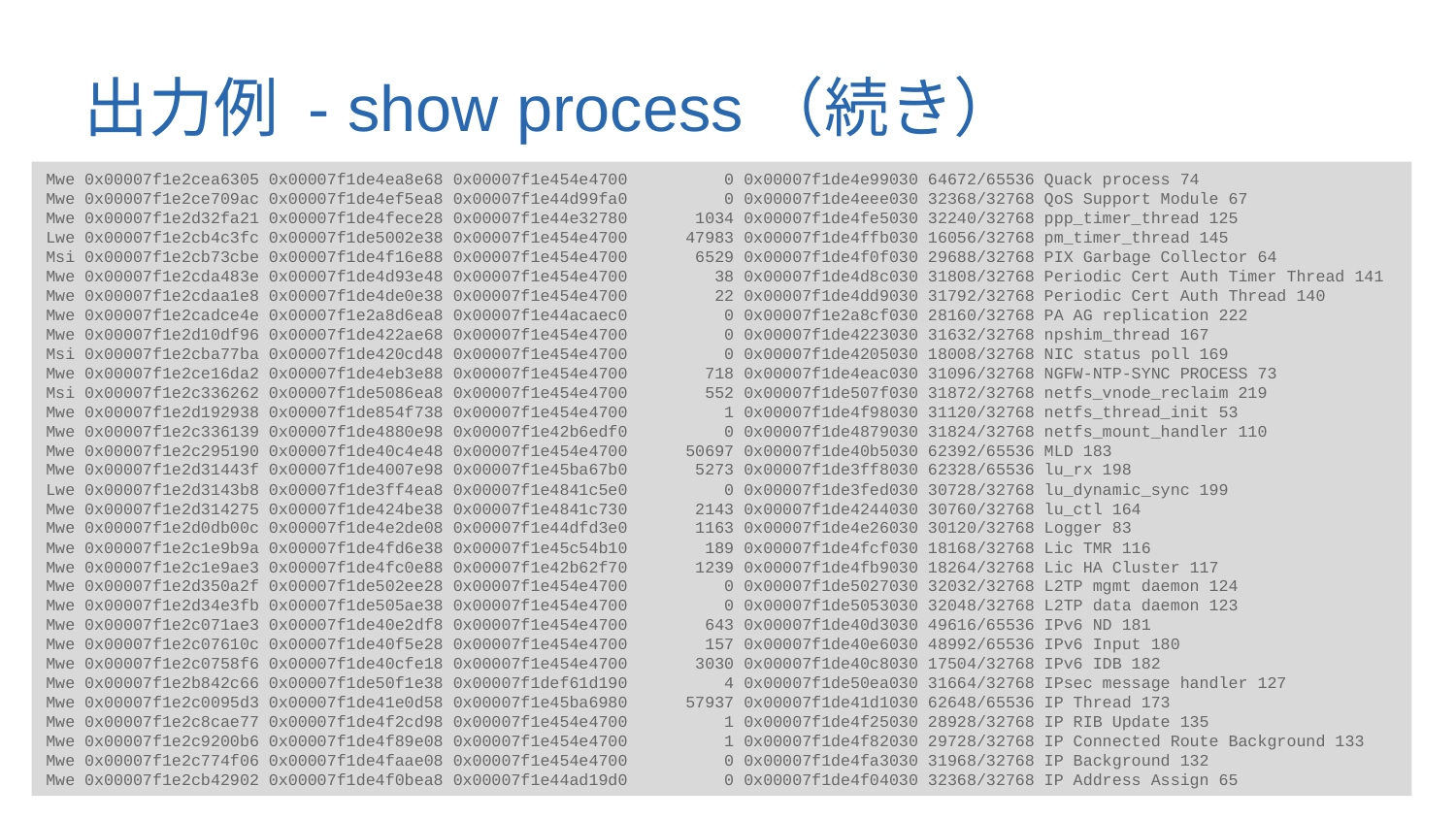

# 出力例 - show process（続き）
Mwe 0x00007f1e2cea6305 0x00007f1de4ea8e68 0x00007f1e454e4700          0 0x00007f1de4e99030 64672/65536 Quack process 74
Mwe 0x00007f1e2ce709ac 0x00007f1de4ef5ea8 0x00007f1e44d99fa0          0 0x00007f1de4eee030 32368/32768 QoS Support Module 67
Mwe 0x00007f1e2d32fa21 0x00007f1de4fece28 0x00007f1e44e32780       1034 0x00007f1de4fe5030 32240/32768 ppp_timer_thread 125
Lwe 0x00007f1e2cb4c3fc 0x00007f1de5002e38 0x00007f1e454e4700      47983 0x00007f1de4ffb030 16056/32768 pm_timer_thread 145
Msi 0x00007f1e2cb73cbe 0x00007f1de4f16e88 0x00007f1e454e4700       6529 0x00007f1de4f0f030 29688/32768 PIX Garbage Collector 64
Mwe 0x00007f1e2cda483e 0x00007f1de4d93e48 0x00007f1e454e4700         38 0x00007f1de4d8c030 31808/32768 Periodic Cert Auth Timer Thread 141
Mwe 0x00007f1e2cdaa1e8 0x00007f1de4de0e38 0x00007f1e454e4700         22 0x00007f1de4dd9030 31792/32768 Periodic Cert Auth Thread 140
Mwe 0x00007f1e2cadce4e 0x00007f1e2a8d6ea8 0x00007f1e44acaec0          0 0x00007f1e2a8cf030 28160/32768 PA AG replication 222
Mwe 0x00007f1e2d10df96 0x00007f1de422ae68 0x00007f1e454e4700          0 0x00007f1de4223030 31632/32768 npshim_thread 167
Msi 0x00007f1e2cba77ba 0x00007f1de420cd48 0x00007f1e454e4700          0 0x00007f1de4205030 18008/32768 NIC status poll 169
Mwe 0x00007f1e2ce16da2 0x00007f1de4eb3e88 0x00007f1e454e4700        718 0x00007f1de4eac030 31096/32768 NGFW-NTP-SYNC PROCESS 73
Msi 0x00007f1e2c336262 0x00007f1de5086ea8 0x00007f1e454e4700        552 0x00007f1de507f030 31872/32768 netfs_vnode_reclaim 219
Mwe 0x00007f1e2d192938 0x00007f1de854f738 0x00007f1e454e4700          1 0x00007f1de4f98030 31120/32768 netfs_thread_init 53
Mwe 0x00007f1e2c336139 0x00007f1de4880e98 0x00007f1e42b6edf0          0 0x00007f1de4879030 31824/32768 netfs_mount_handler 110
Mwe 0x00007f1e2c295190 0x00007f1de40c4e48 0x00007f1e454e4700      50697 0x00007f1de40b5030 62392/65536 MLD 183
Mwe 0x00007f1e2d31443f 0x00007f1de4007e98 0x00007f1e45ba67b0       5273 0x00007f1de3ff8030 62328/65536 lu_rx 198
Lwe 0x00007f1e2d3143b8 0x00007f1de3ff4ea8 0x00007f1e4841c5e0          0 0x00007f1de3fed030 30728/32768 lu_dynamic_sync 199
Mwe 0x00007f1e2d314275 0x00007f1de424be38 0x00007f1e4841c730       2143 0x00007f1de4244030 30760/32768 lu_ctl 164
Mwe 0x00007f1e2d0db00c 0x00007f1de4e2de08 0x00007f1e44dfd3e0       1163 0x00007f1de4e26030 30120/32768 Logger 83
Mwe 0x00007f1e2c1e9b9a 0x00007f1de4fd6e38 0x00007f1e45c54b10        189 0x00007f1de4fcf030 18168/32768 Lic TMR 116
Mwe 0x00007f1e2c1e9ae3 0x00007f1de4fc0e88 0x00007f1e42b62f70       1239 0x00007f1de4fb9030 18264/32768 Lic HA Cluster 117
Mwe 0x00007f1e2d350a2f 0x00007f1de502ee28 0x00007f1e454e4700          0 0x00007f1de5027030 32032/32768 L2TP mgmt daemon 124
Mwe 0x00007f1e2d34e3fb 0x00007f1de505ae38 0x00007f1e454e4700          0 0x00007f1de5053030 32048/32768 L2TP data daemon 123
Mwe 0x00007f1e2c071ae3 0x00007f1de40e2df8 0x00007f1e454e4700        643 0x00007f1de40d3030 49616/65536 IPv6 ND 181
Mwe 0x00007f1e2c07610c 0x00007f1de40f5e28 0x00007f1e454e4700        157 0x00007f1de40e6030 48992/65536 IPv6 Input 180
Mwe 0x00007f1e2c0758f6 0x00007f1de40cfe18 0x00007f1e454e4700       3030 0x00007f1de40c8030 17504/32768 IPv6 IDB 182
Mwe 0x00007f1e2b842c66 0x00007f1de50f1e38 0x00007f1def61d190          4 0x00007f1de50ea030 31664/32768 IPsec message handler 127
Mwe 0x00007f1e2c0095d3 0x00007f1de41e0d58 0x00007f1e45ba6980      57937 0x00007f1de41d1030 62648/65536 IP Thread 173
Mwe 0x00007f1e2c8cae77 0x00007f1de4f2cd98 0x00007f1e454e4700          1 0x00007f1de4f25030 28928/32768 IP RIB Update 135
Mwe 0x00007f1e2c9200b6 0x00007f1de4f89e08 0x00007f1e454e4700          1 0x00007f1de4f82030 29728/32768 IP Connected Route Background 133
Mwe 0x00007f1e2c774f06 0x00007f1de4faae08 0x00007f1e454e4700          0 0x00007f1de4fa3030 31968/32768 IP Background 132
Mwe 0x00007f1e2cb42902 0x00007f1de4f0bea8 0x00007f1e44ad19d0          0 0x00007f1de4f04030 32368/32768 IP Address Assign 65